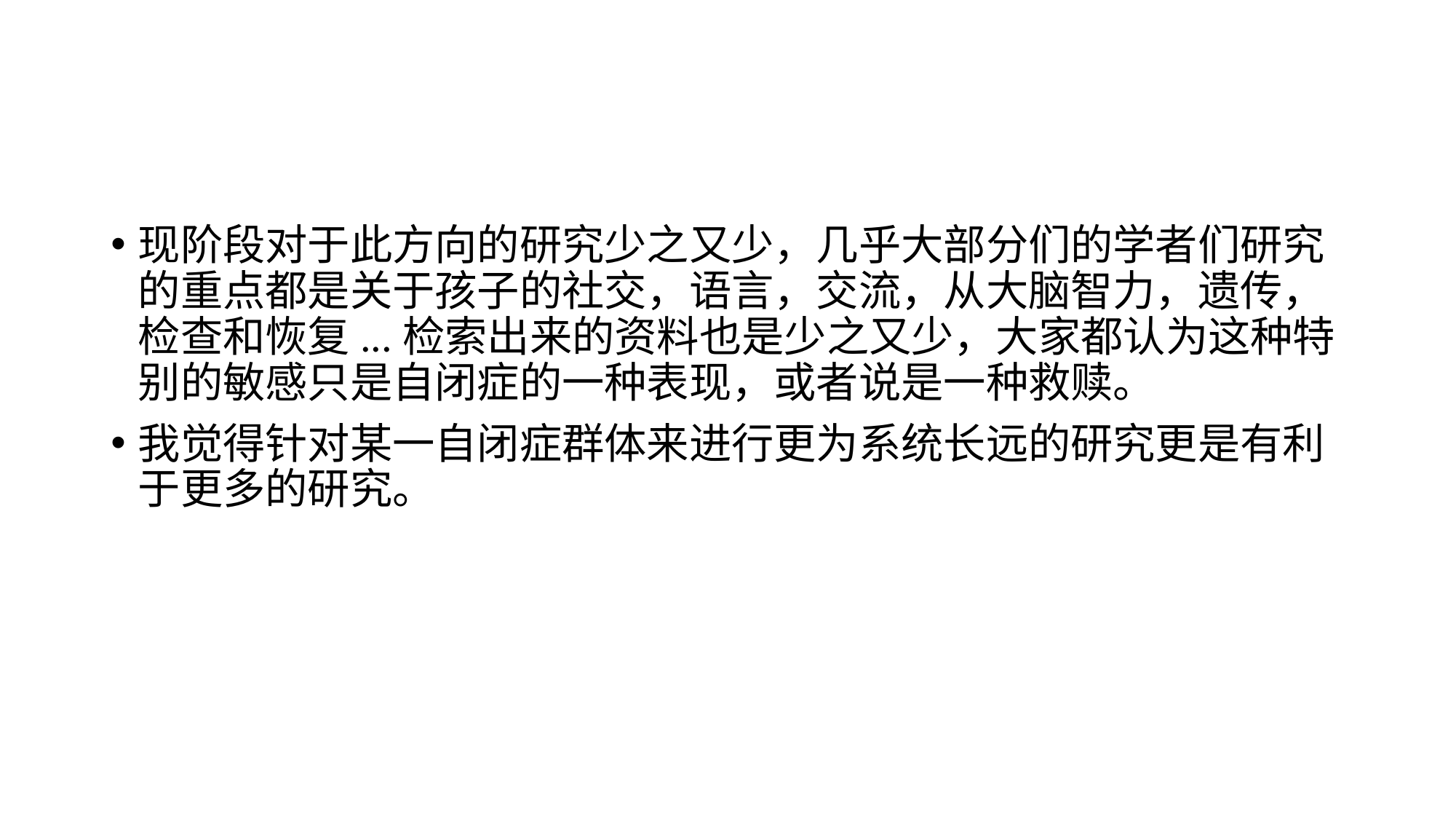

#
现阶段对于此方向的研究少之又少，几乎大部分们的学者们研究的重点都是关于孩子的社交，语言，交流，从大脑智力，遗传，检查和恢复...检索出来的资料也是少之又少，大家都认为这种特别的敏感只是自闭症的一种表现，或者说是一种救赎。
我觉得针对某一自闭症群体来进行更为系统长远的研究更是有利于更多的研究。